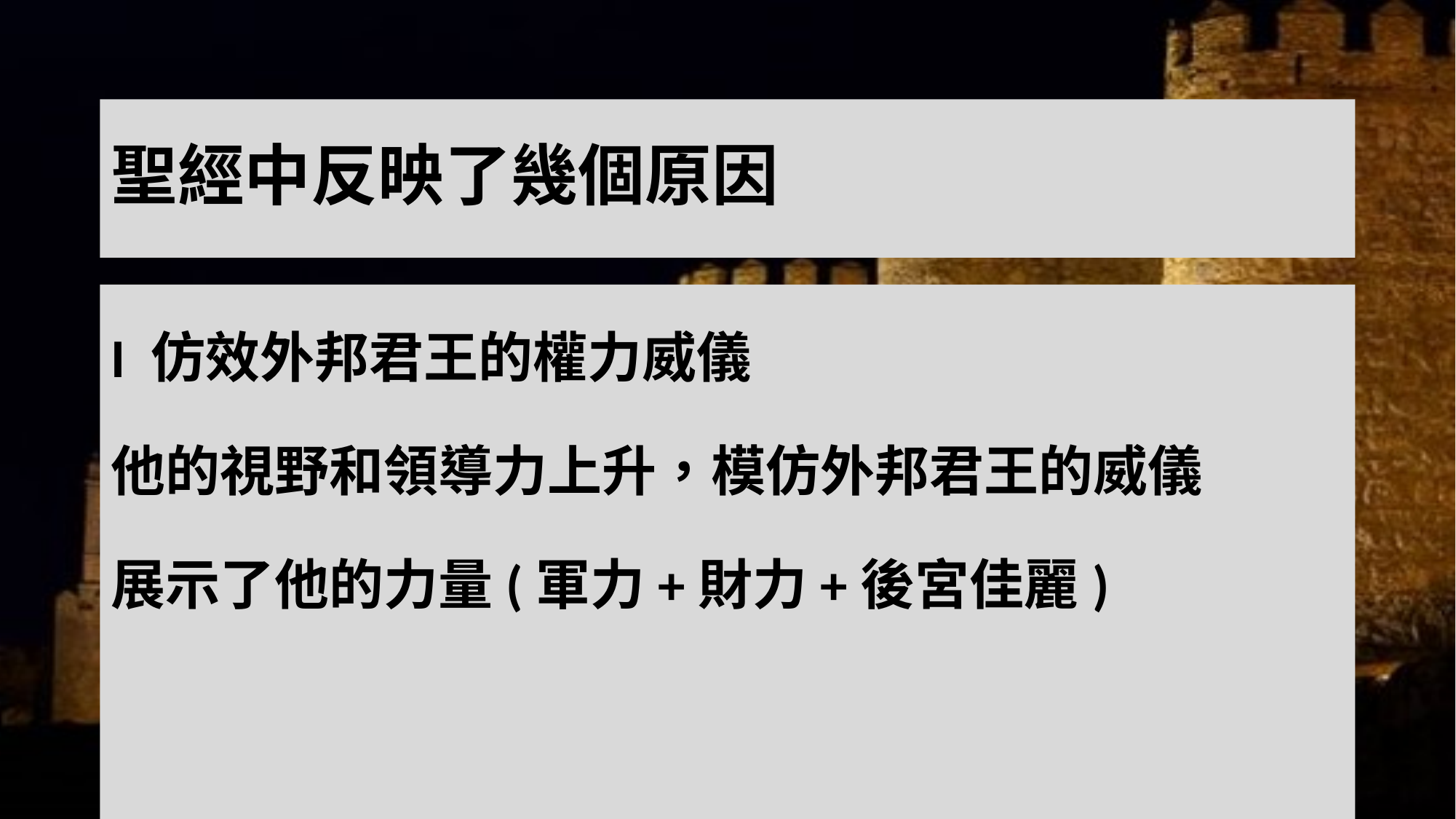

# 聖經中反映了幾個原因
I 仿效外邦君王的權力威儀
他的視野和領導力上升，模仿外邦君王的威儀
展示了他的力量(軍力+財力+後宮佳麗)